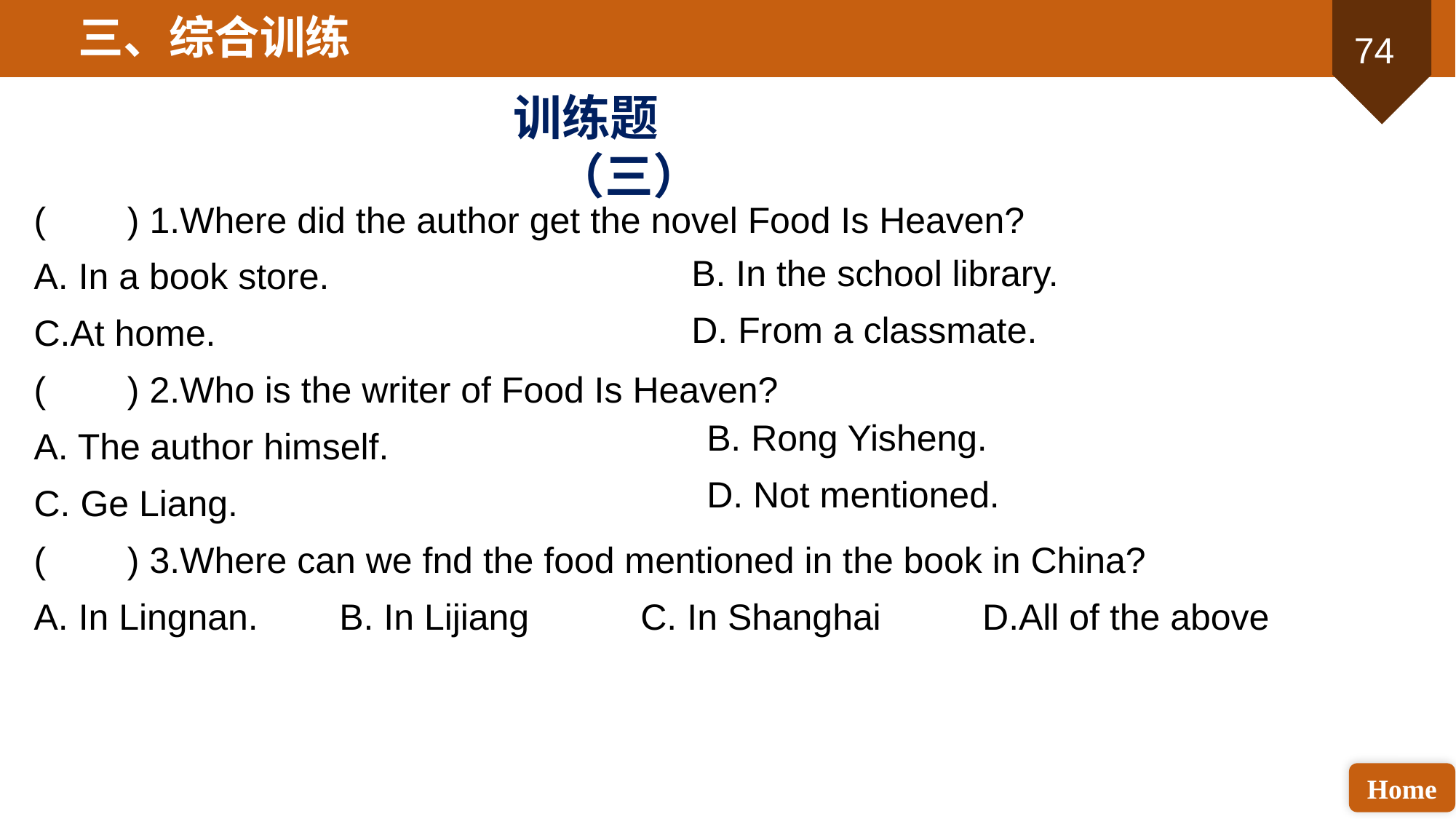

三、综合训练
训练题（三）
(        ) 1.Where did the author get the novel Food Is Heaven?
A. In a book store.
C.At home.
(        ) 2.Who is the writer of Food Is Heaven?
A. The author himself.
C. Ge Liang.
(        ) 3.Where can we fnd the food mentioned in the book in China?
A. In Lingnan.        B. In Lijiang           C. In Shanghai          D.All of the above
B. In the school library.
D. From a classmate.
B. Rong Yisheng.
D. Not mentioned.